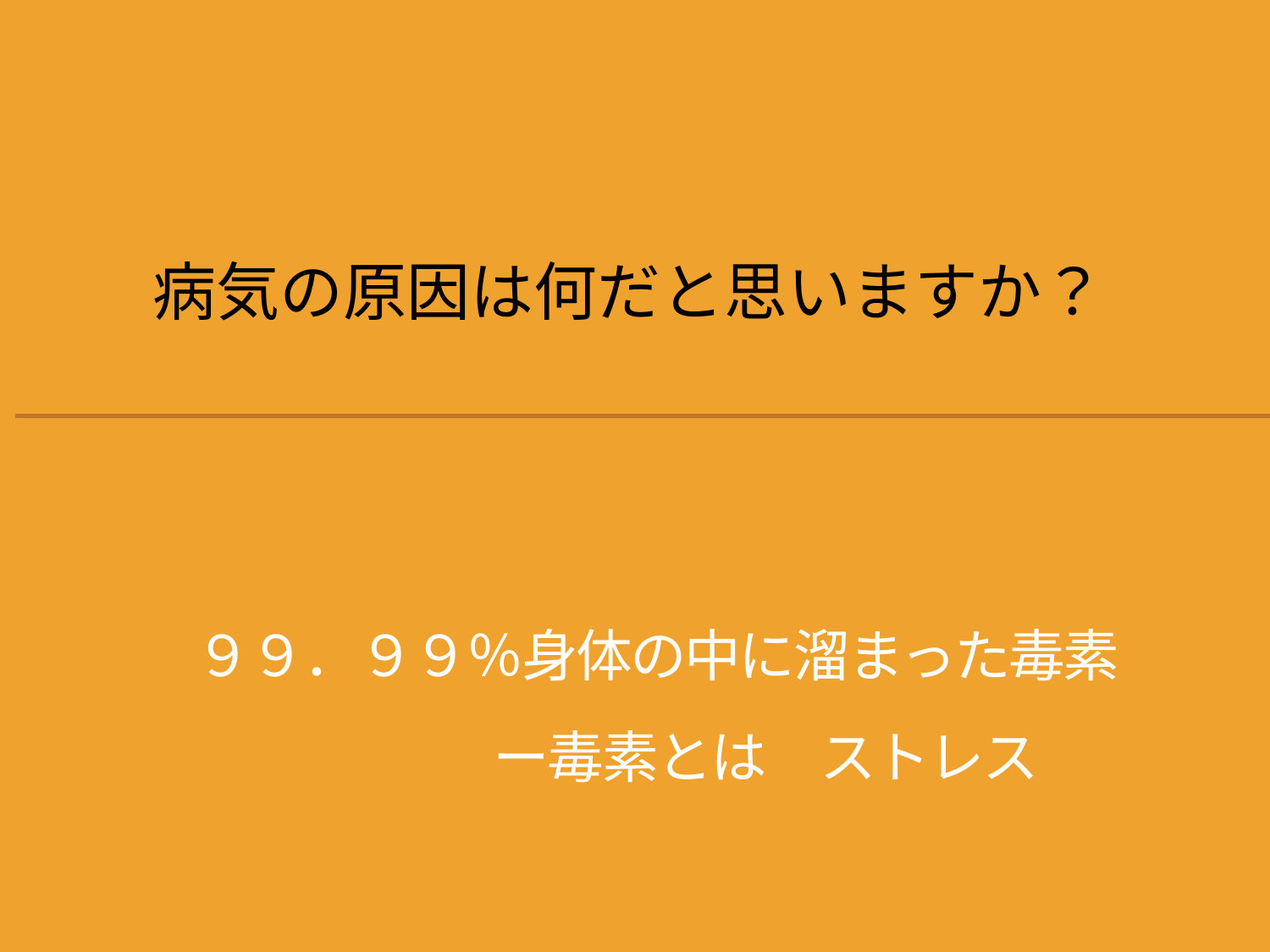

病気の原因は何だと思いますか？
# ９９．９９％身体の中に溜まった毒素 　　　　ー毒素とは　ストレス